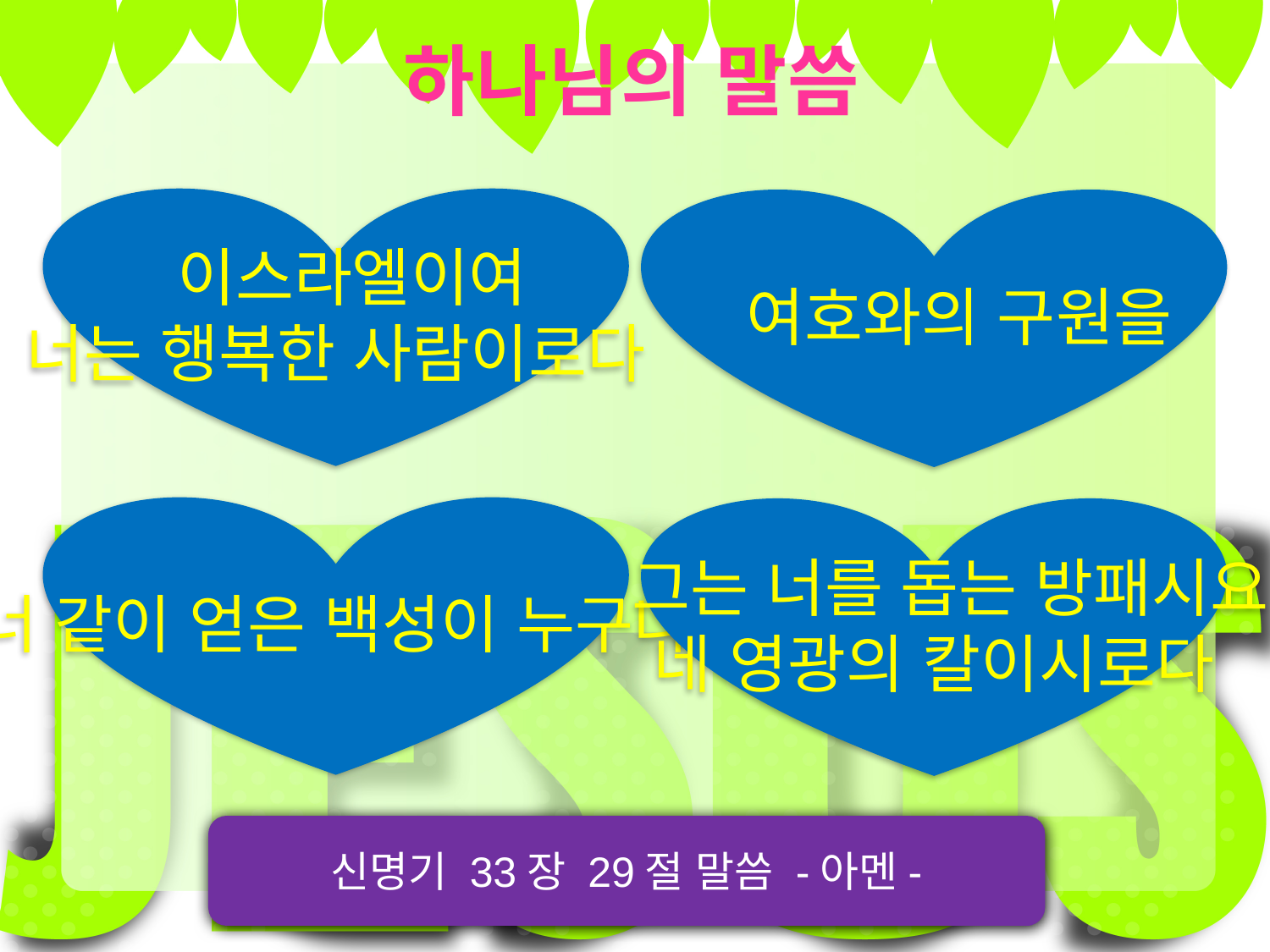

하나님의 말씀
 이스라엘이여
너는 행복한 사람이로다
  여호와의 구원을
너 같이 얻은 백성이 누구냐
 그는 너를 돕는 방패시요
네 영광의 칼이시로다
신명기 33장 29절 말씀 -아멘-